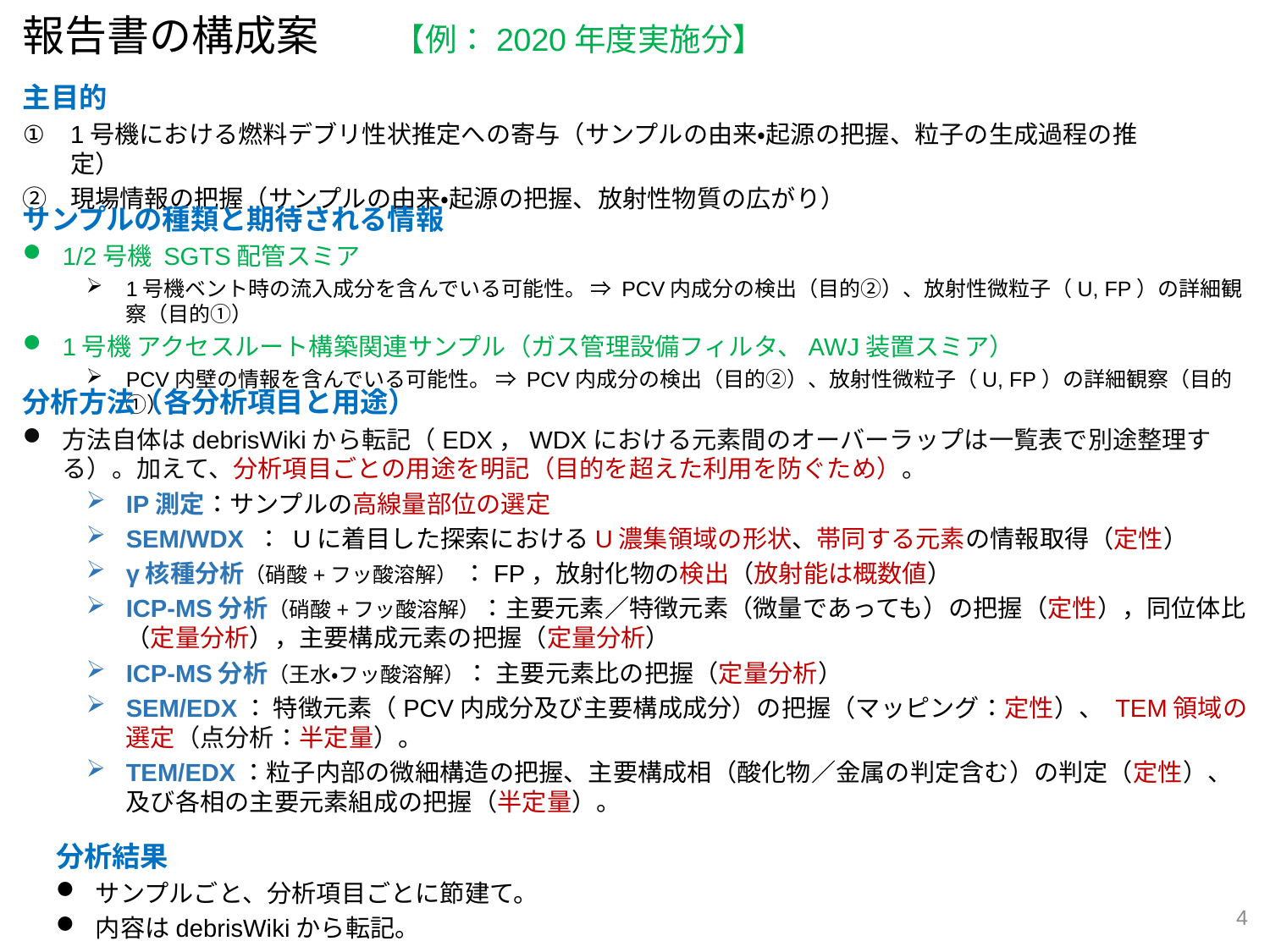

報告書の構成案
【例：2020年度実施分】
主目的
1号機における燃料デブリ性状推定への寄与（サンプルの由来・起源の把握、粒子の生成過程の推定）
現場情報の把握（サンプルの由来・起源の把握、放射性物質の広がり）
サンプルの種類と期待される情報
1/2号機 SGTS配管スミア
1号機ベント時の流入成分を含んでいる可能性。 ⇒ PCV内成分の検出（目的②）、放射性微粒子（U, FP）の詳細観察（目的①）
1号機 アクセスルート構築関連サンプル（ガス管理設備フィルタ、AWJ装置スミア）
PCV内壁の情報を含んでいる可能性。 ⇒ PCV内成分の検出（目的②）、放射性微粒子（U, FP）の詳細観察（目的①）
分析方法（各分析項目と用途）
方法自体はdebrisWikiから転記（EDX，WDXにおける元素間のオーバーラップは一覧表で別途整理する）。加えて、分析項目ごとの用途を明記（目的を超えた利用を防ぐため）。
IP測定：サンプルの高線量部位の選定
SEM/WDX ： Uに着目した探索におけるU濃集領域の形状、帯同する元素の情報取得（定性）
γ核種分析（硝酸+フッ酸溶解） ：FP，放射化物の検出（放射能は概数値）
ICP-MS分析（硝酸+フッ酸溶解）：主要元素／特徴元素（微量であっても）の把握（定性），同位体比（定量分析），主要構成元素の把握（定量分析）
ICP-MS分析（王水・フッ酸溶解）： 主要元素比の把握（定量分析）
SEM/EDX： 特徴元素（PCV内成分及び主要構成成分）の把握（マッピング：定性）、 TEM領域の選定（点分析：半定量）。
TEM/EDX：粒子内部の微細構造の把握、主要構成相（酸化物／金属の判定含む）の判定（定性）、及び各相の主要元素組成の把握（半定量）。
分析結果
サンプルごと、分析項目ごとに節建て。
内容はdebrisWikiから転記。
4